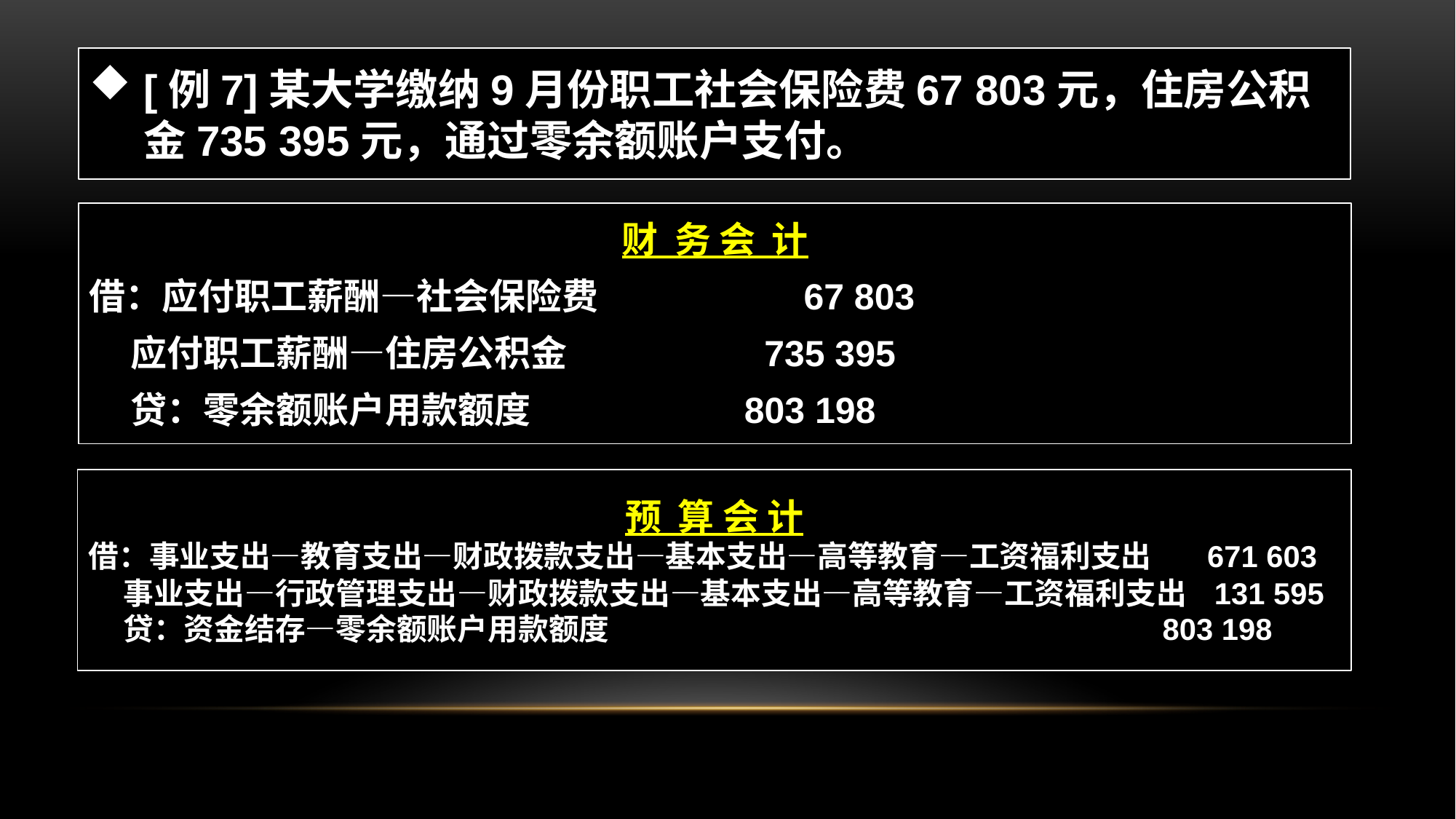

[例7]某大学缴纳9月份职工社会保险费67 803元，住房公积金735 395元，通过零余额账户支付。
财  务 会  计
借：应付职工薪酬—社会保险费                        67 803
    应付职工薪酬—住房公积金                       735 395
    贷：零余额账户用款额度                         803 198
预  算 会 计
借：事业支出—教育支出—财政拨款支出—基本支出―高等教育―工资福利支出       671 603
    事业支出—行政管理支出—财政拨款支出—基本支出―高等教育―工资福利支出   131 595
    贷：资金结存—零余额账户用款额度                                                                               803 198
31